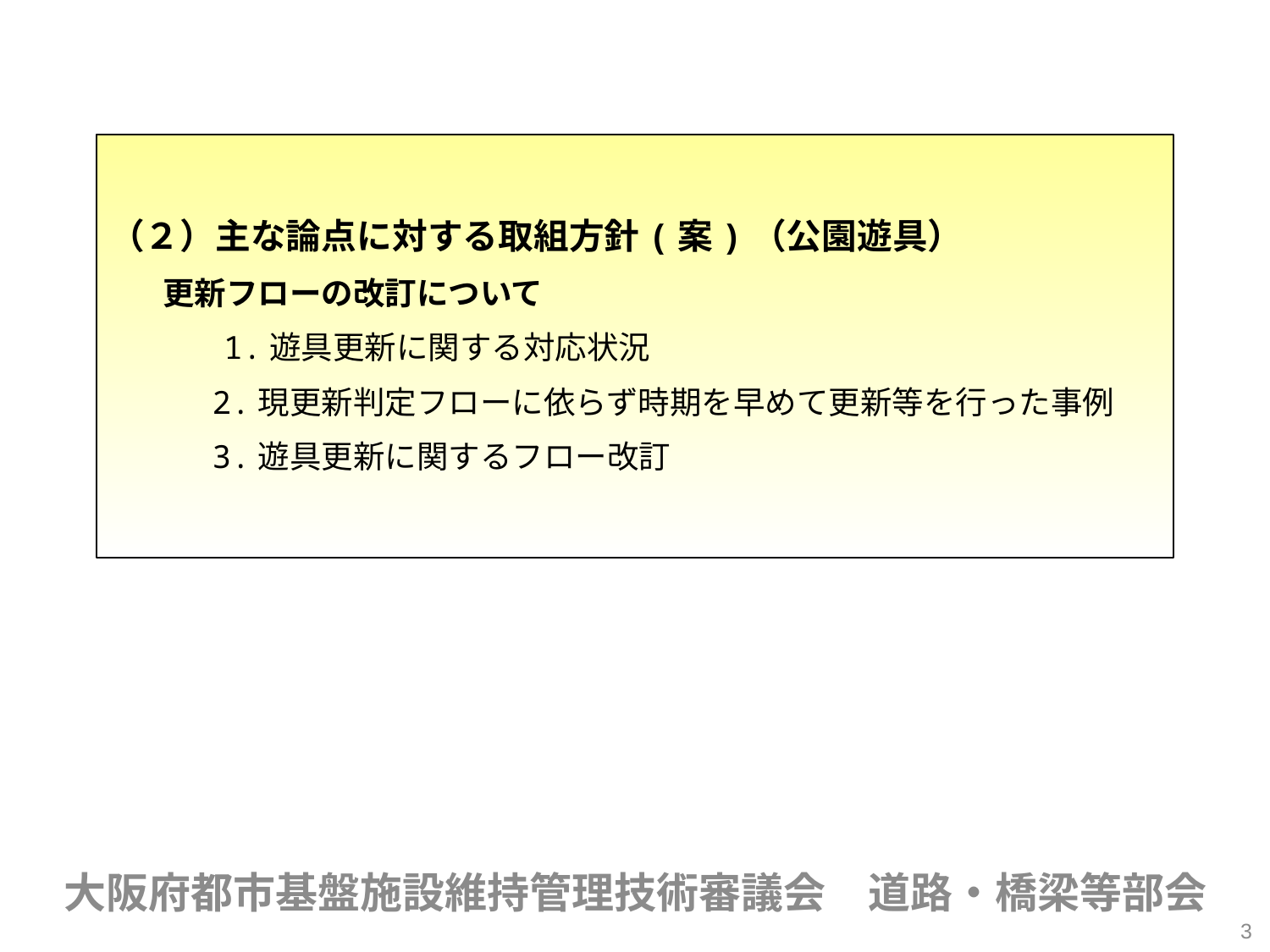

（２）主な論点に対する取組方針(案)（公園遊具）
　   更新フローの改訂について
      1.遊具更新に関する対応状況
　　　2.現更新判定フローに依らず時期を早めて更新等を行った事例
　　　3.遊具更新に関するフロー改訂
大阪府都市基盤施設維持管理技術審議会　道路・橋梁等部会
3